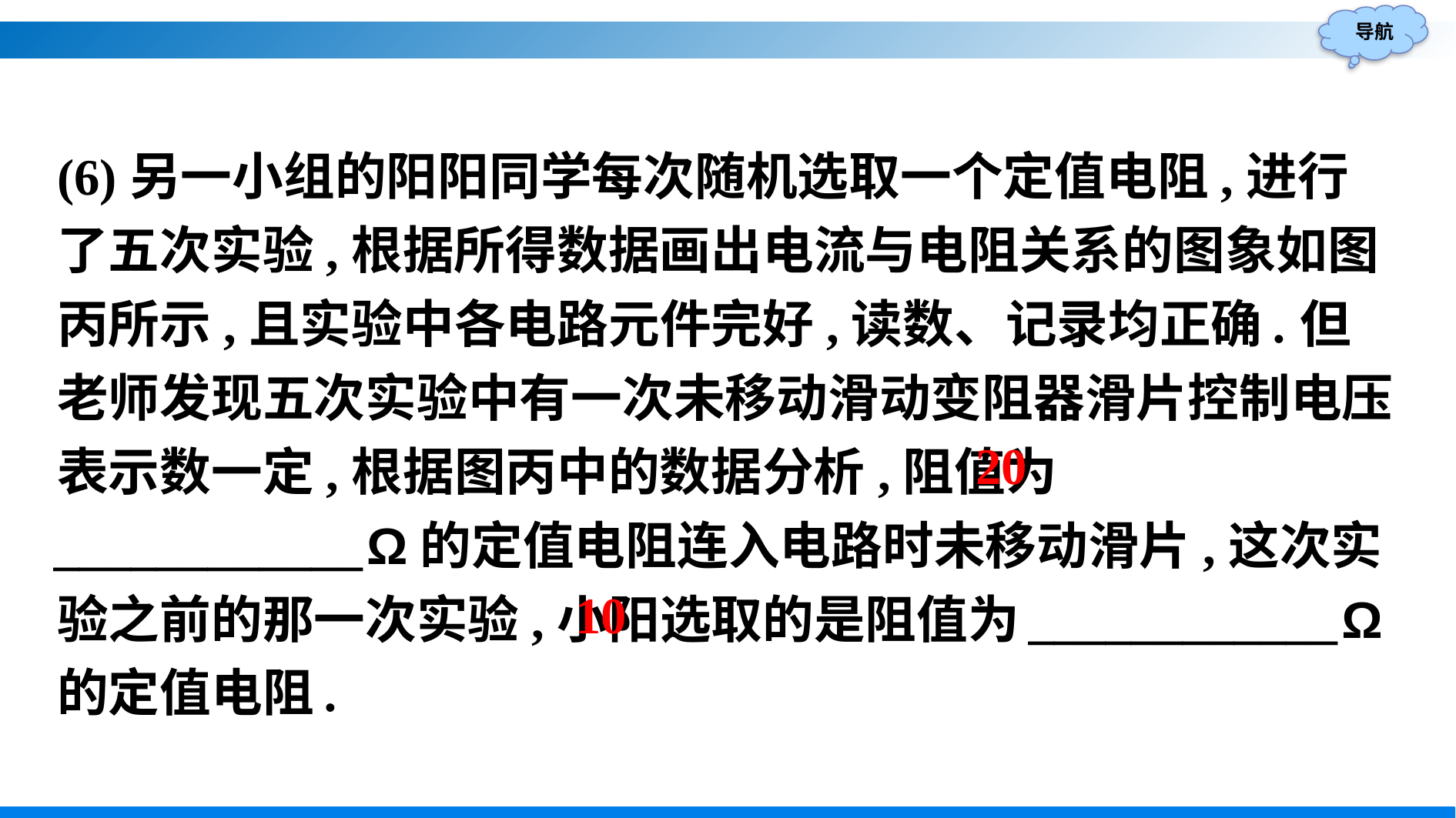

(6)另一小组的阳阳同学每次随机选取一个定值电阻,进行了五次实验,根据所得数据画出电流与电阻关系的图象如图丙所示,且实验中各电路元件完好,读数、记录均正确.但老师发现五次实验中有一次未移动滑动变阻器滑片控制电压表示数一定,根据图丙中的数据分析,阻值为____________Ω的定值电阻连入电路时未移动滑片,这次实验之前的那一次实验,小阳选取的是阻值为____________Ω的定值电阻.
20
10